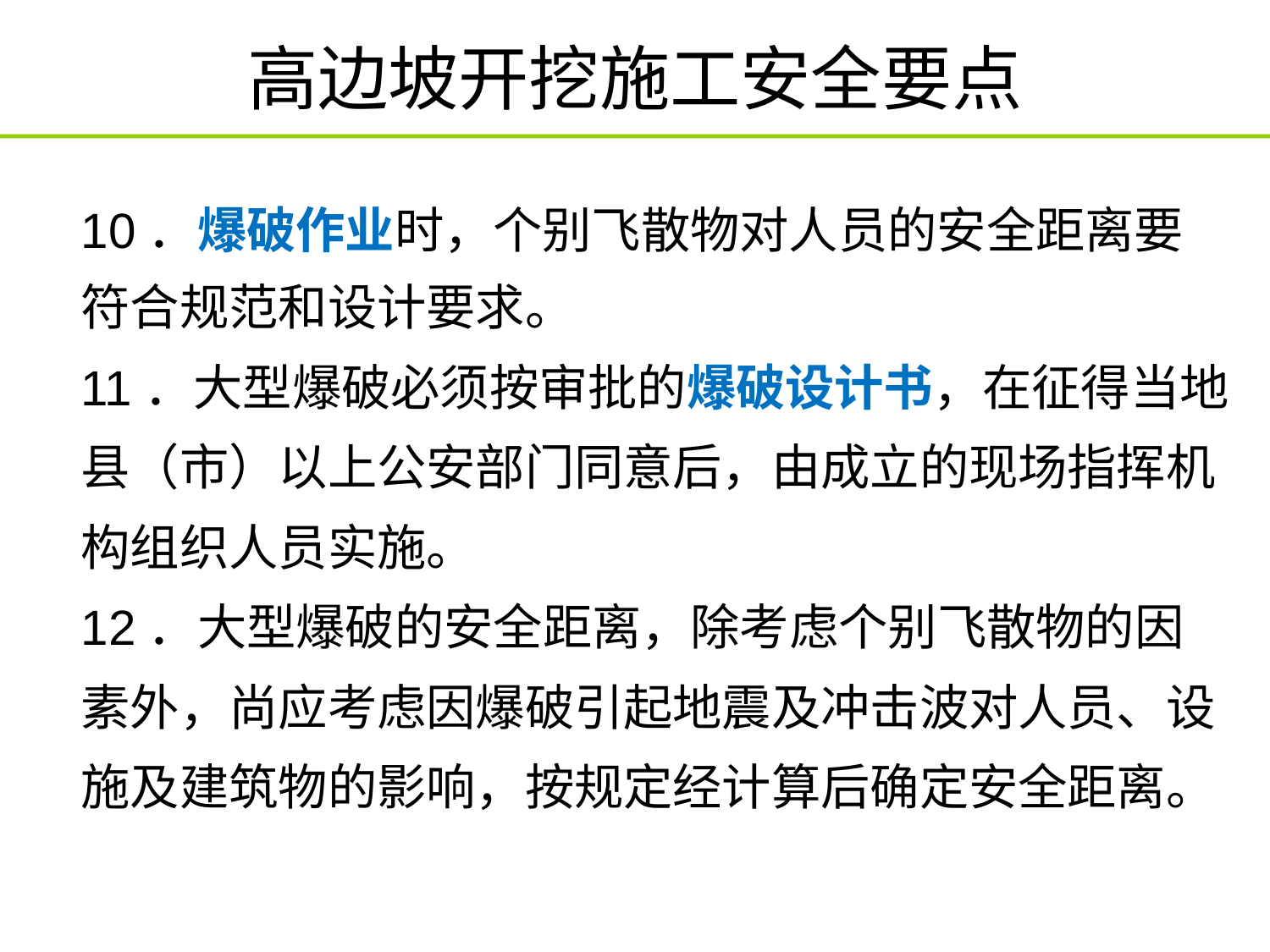

# 高边坡开挖施工安全要点

10．爆破作业时，个别飞散物对人员的安全距离要符合规范和设计要求。
11．大型爆破必须按审批的爆破设计书，在征得当地县（市）以上公安部门同意后，由成立的现场指挥机构组织人员实施。
12．大型爆破的安全距离，除考虑个别飞散物的因素外，尚应考虑因爆破引起地震及冲击波对人员、设施及建筑物的影响，按规定经计算后确定安全距离。